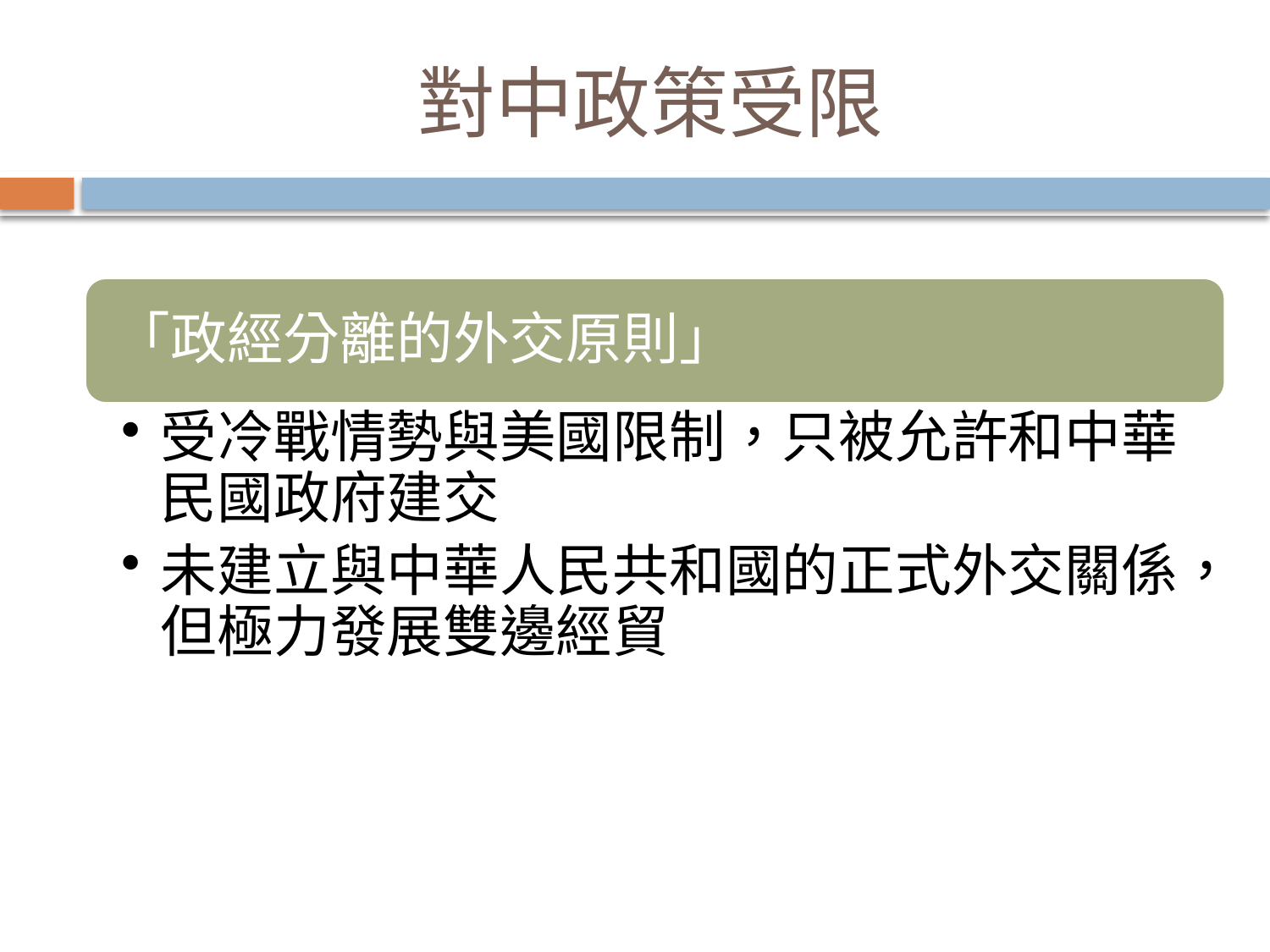

# 對中政策受限
「政經分離的外交原則」
受冷戰情勢與美國限制，只被允許和中華民國政府建交
未建立與中華人民共和國的正式外交關係，但極力發展雙邊經貿